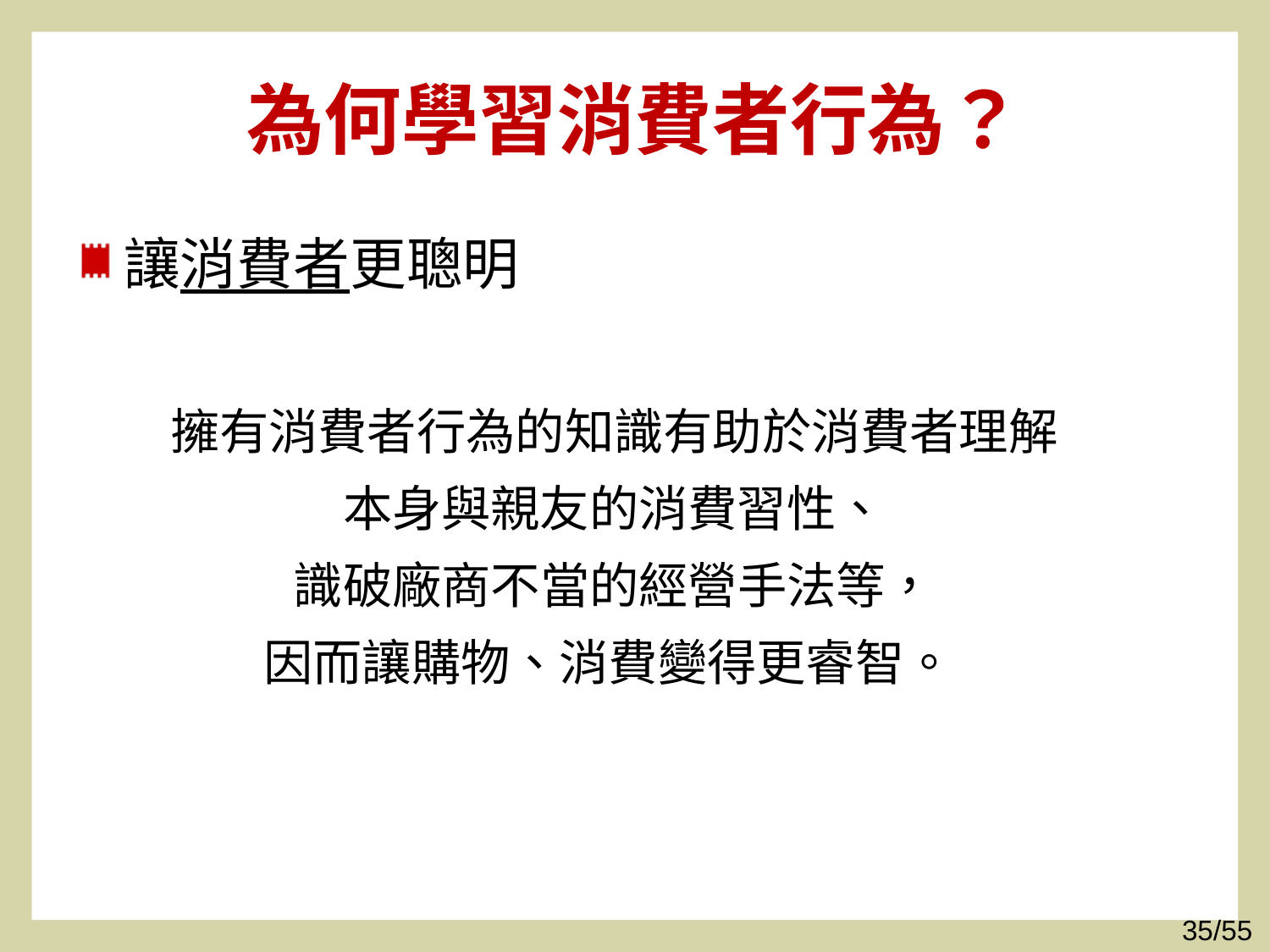

# 為何學習消費者行為？
讓消費者更聰明
擁有消費者行為的知識有助於消費者理解
本身與親友的消費習性、
識破廠商不當的經營手法等，
因而讓購物、消費變得更睿智。
35/55